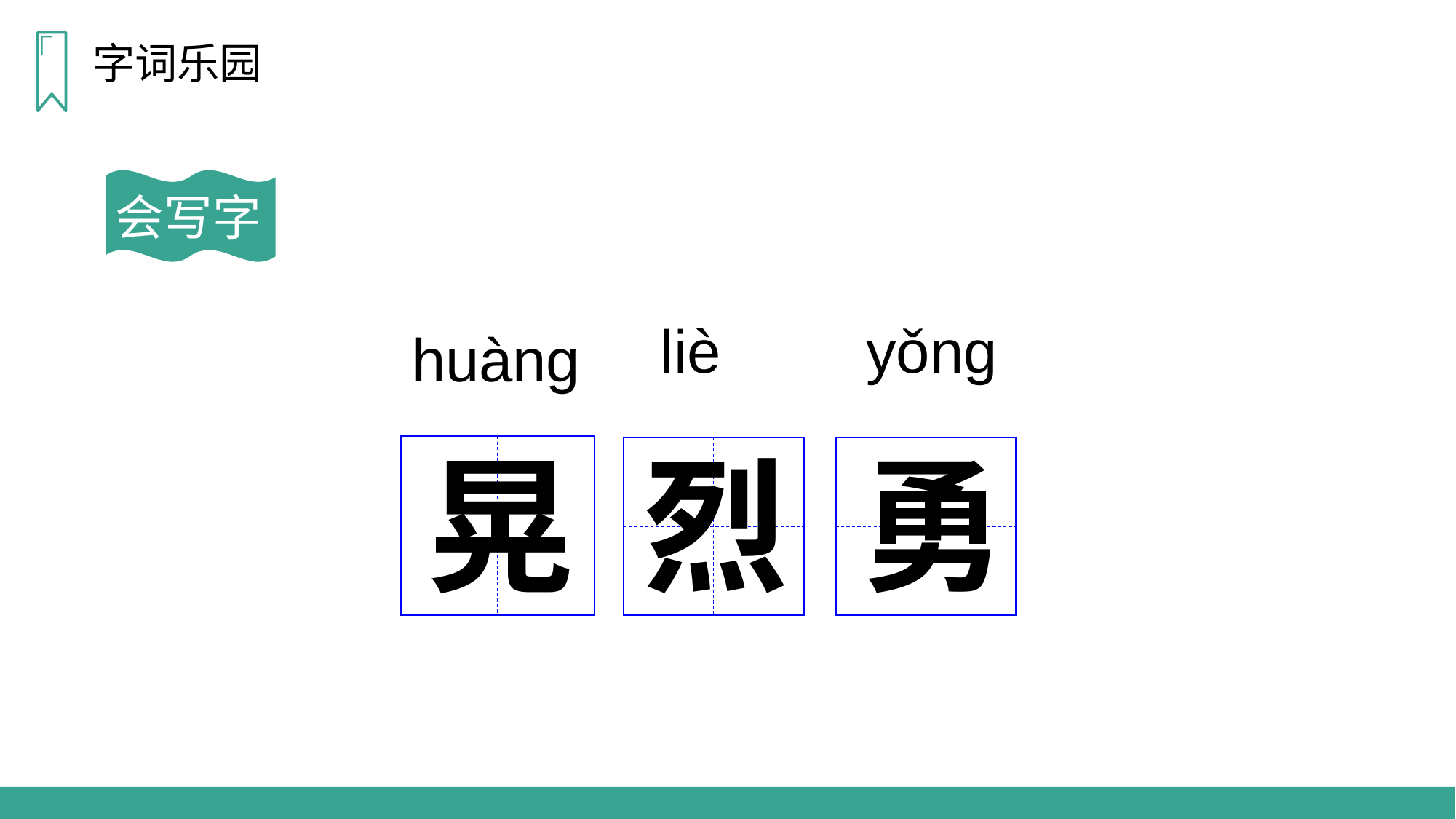

字词乐园
会写字
yǒnɡ
liè
huàng
烈
勇
晃